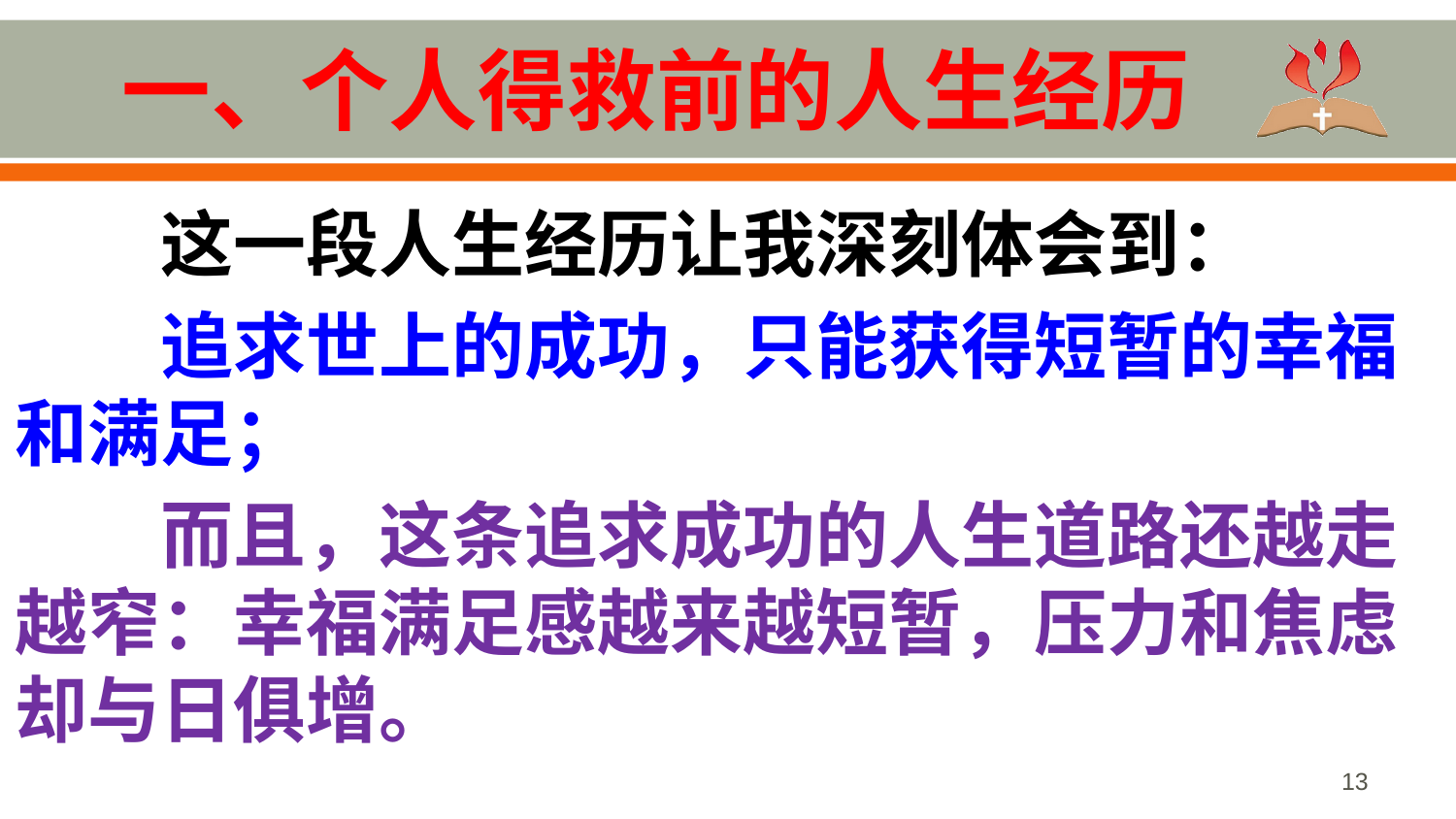

# 一、个人得救前的人生经历
	这一段人生经历让我深刻体会到：
	追求世上的成功，只能获得短暂的幸福和满足；
	而且，这条追求成功的人生道路还越走越窄：幸福满足感越来越短暂，压力和焦虑却与日俱增。

13